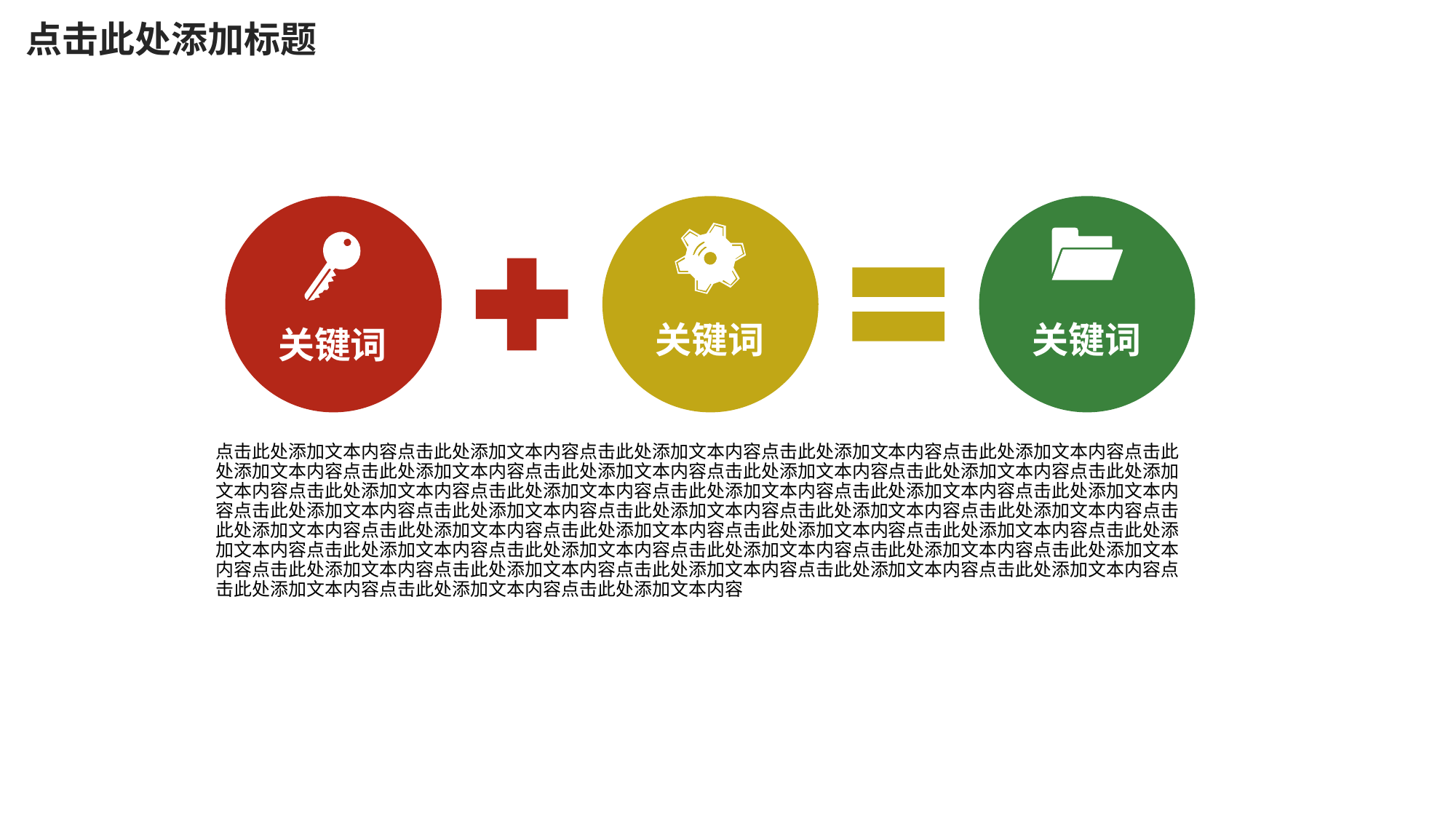

点击此处添加标题

关键词
关键词
关键词
点击此处添加文本内容点击此处添加文本内容点击此处添加文本内容点击此处添加文本内容点击此处添加文本内容点击此处添加文本内容点击此处添加文本内容点击此处添加文本内容点击此处添加文本内容点击此处添加文本内容点击此处添加文本内容点击此处添加文本内容点击此处添加文本内容点击此处添加文本内容点击此处添加文本内容点击此处添加文本内容点击此处添加文本内容点击此处添加文本内容点击此处添加文本内容点击此处添加文本内容点击此处添加文本内容点击此处添加文本内容点击此处添加文本内容点击此处添加文本内容点击此处添加文本内容点击此处添加文本内容点击此处添加文本内容点击此处添加文本内容点击此处添加文本内容点击此处添加文本内容点击此处添加文本内容点击此处添加文本内容点击此处添加文本内容点击此处添加文本内容点击此处添加文本内容点击此处添加文本内容点击此处添加文本内容点击此处添加文本内容点击此处添加文本内容点击此处添加文本内容